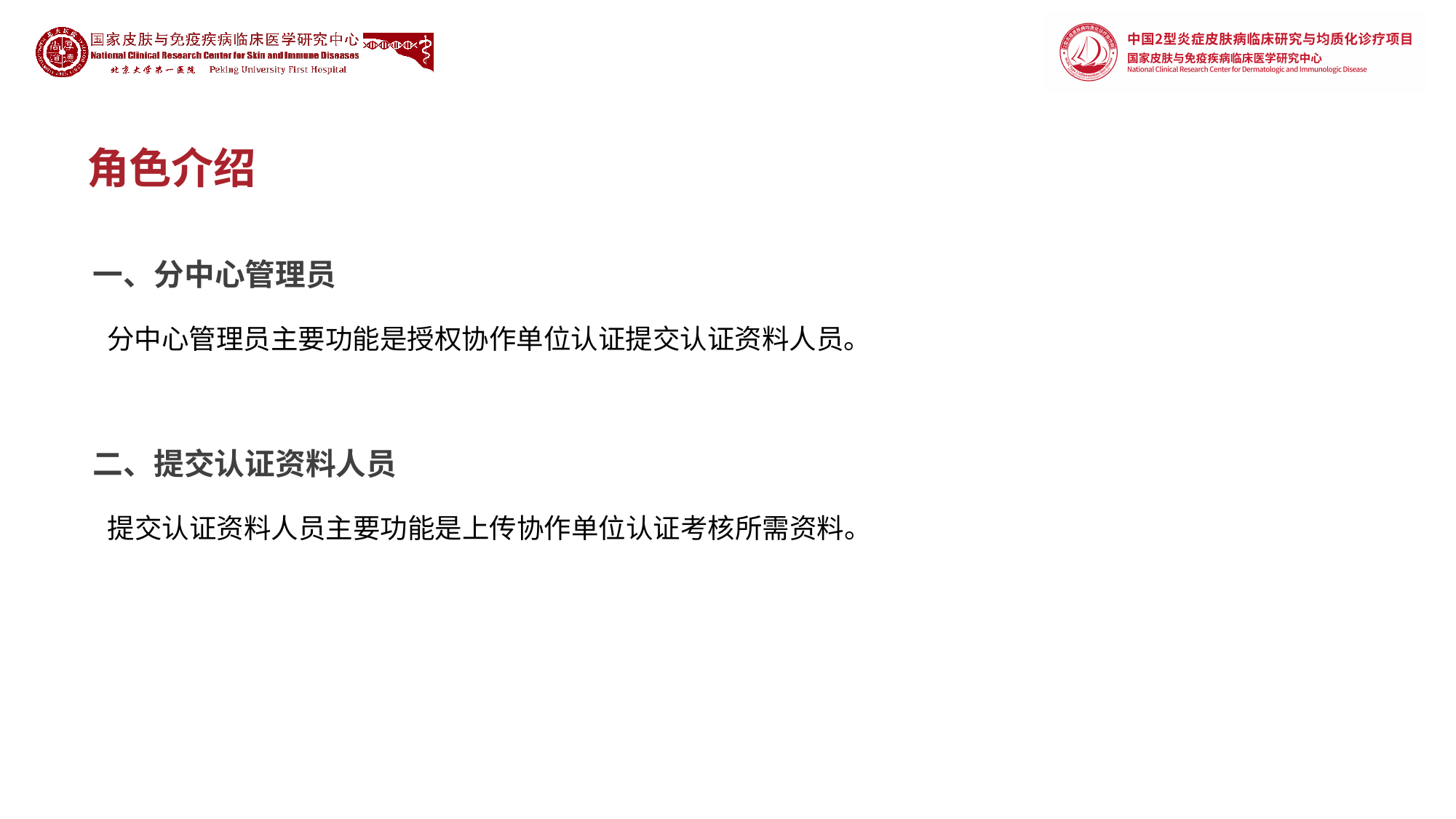

角色介绍
一、分中心管理员
分中心管理员主要功能是授权协作单位认证提交认证资料人员。
二、提交认证资料人员
提交认证资料人员主要功能是上传协作单位认证考核所需资料。